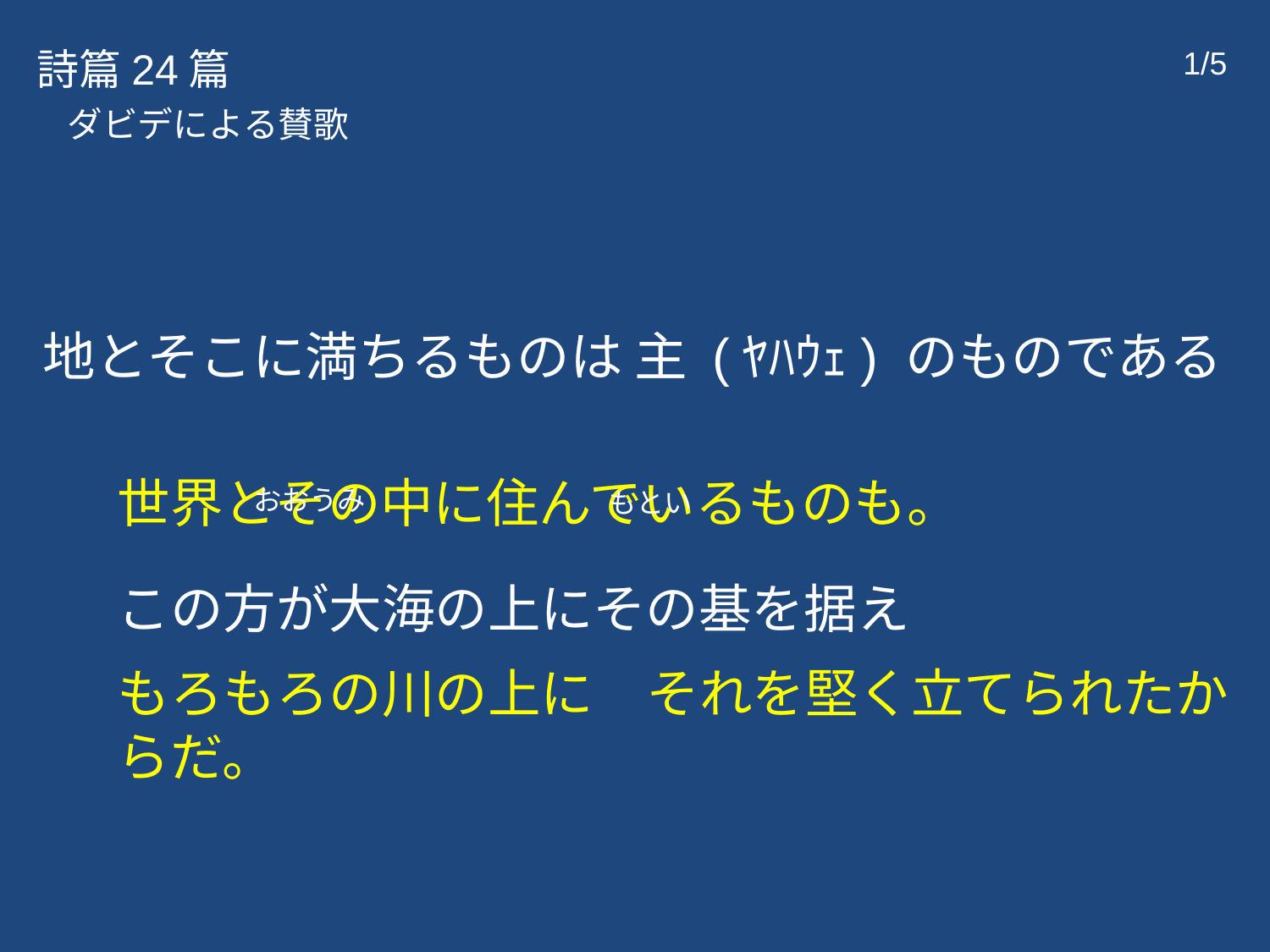

詩篇24篇
1/5
ダビデによる賛歌

地とそこに満ちるものは 主 (ﾔﾊｳｪ) のものである
世界とその中に住んでいるものも。
この方が大海の上にその基を据え
もろもろの川の上に　それを堅く立てられたからだ。
おおうみ
もとい